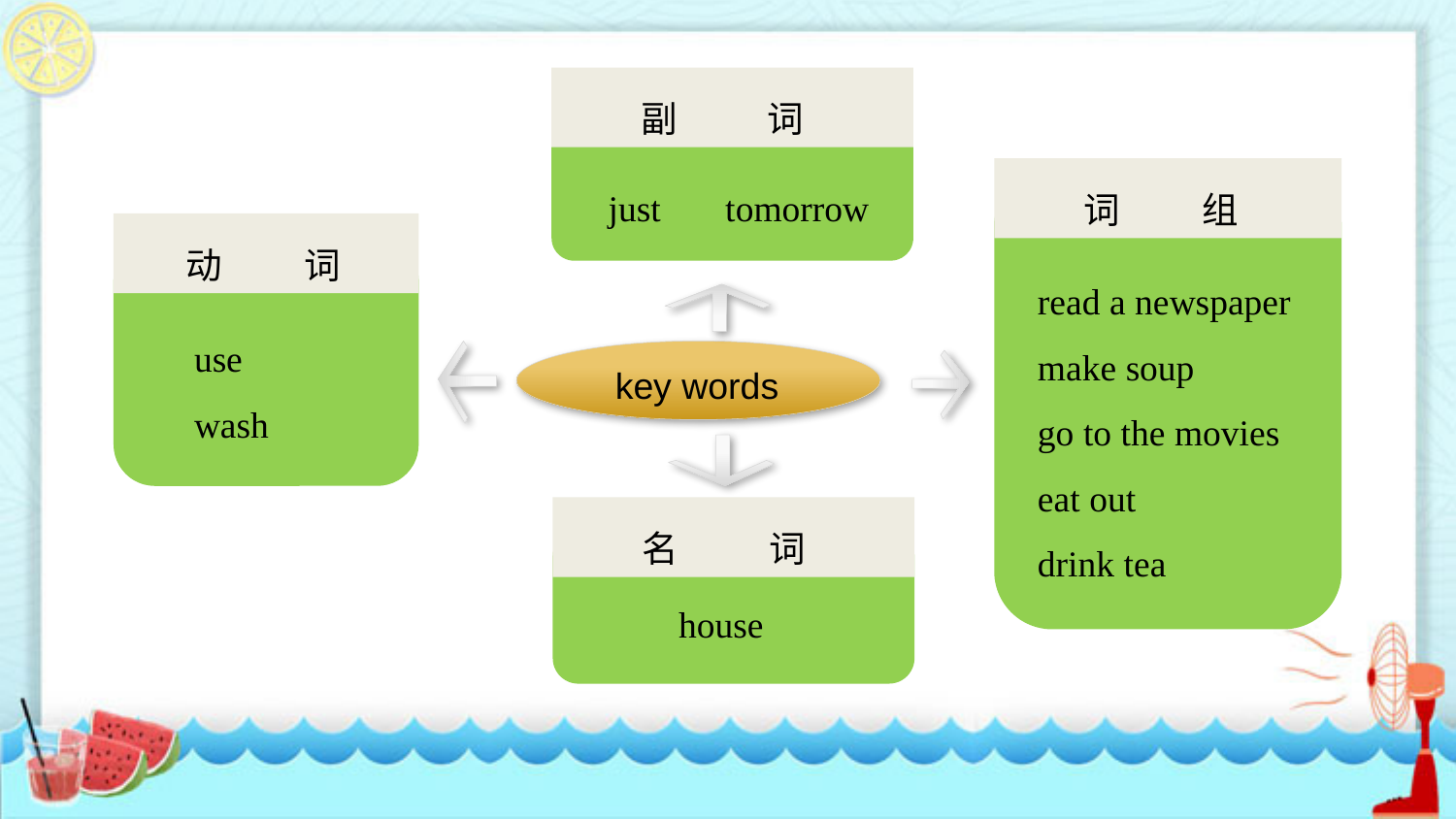

副           词

just       tomorrow
        词          组

      动          词

read a newspaper
make soup
go to the movies
eat out
drink tea

use
wash
   key words

        名           词

house